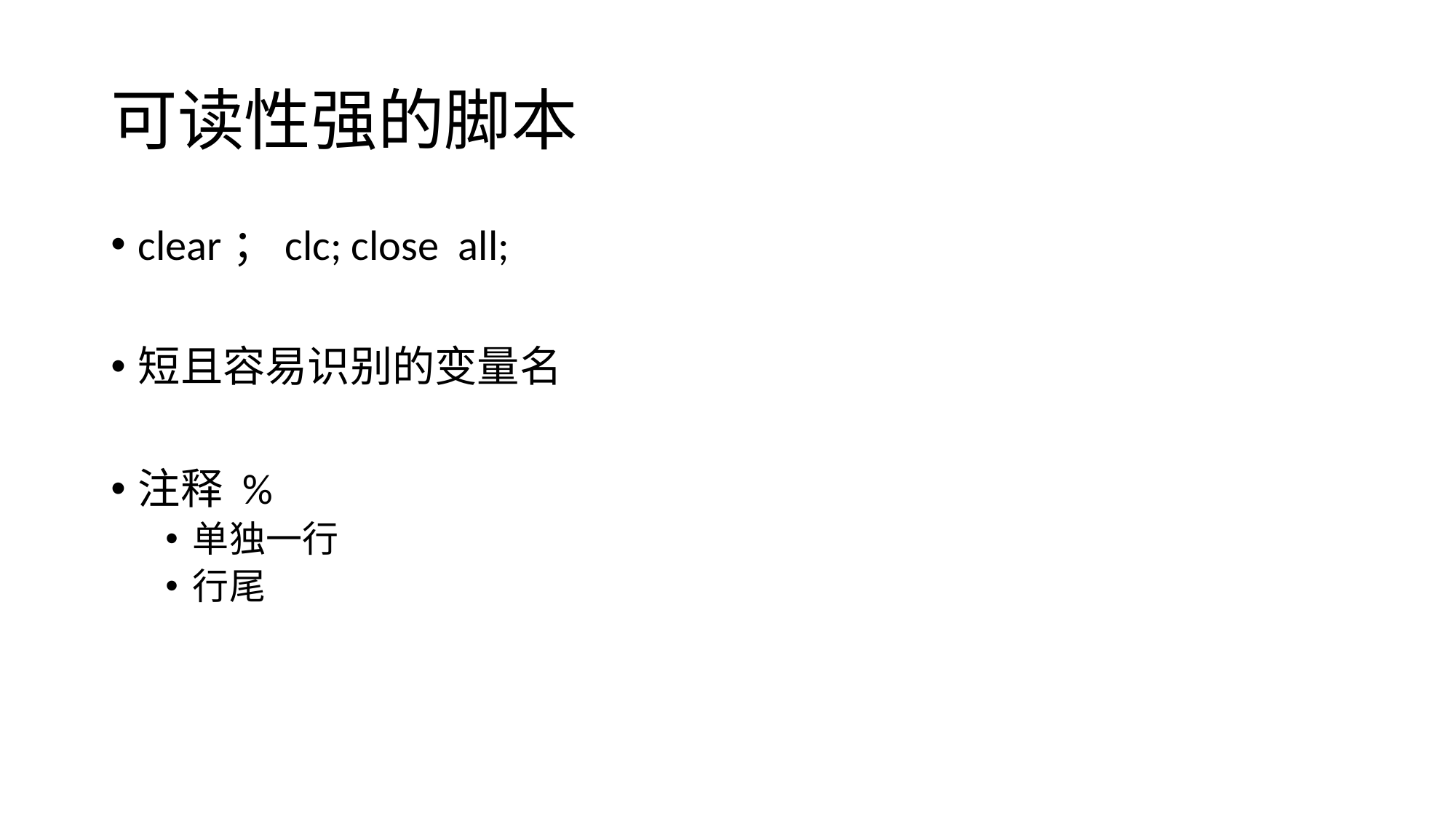

# 可读性强的脚本
clear；clc; close  all;

短且容易识别的变量名

注释 %
单独一行
行尾